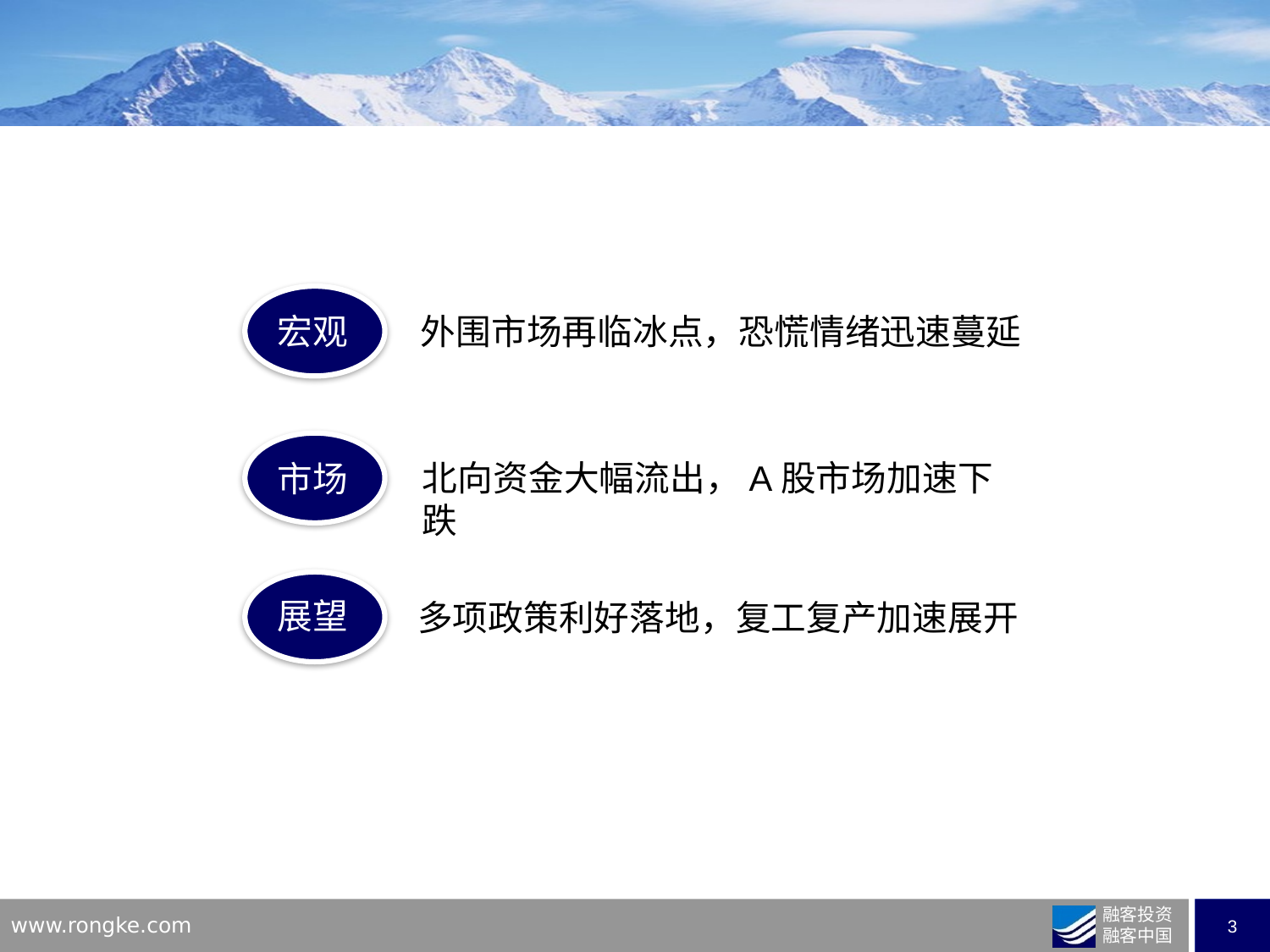

宏观
外围市场再临冰点，恐慌情绪迅速蔓延

北向资金大幅流出，A股市场加速下跌
市场

展望
多项政策利好落地，复工复产加速展开